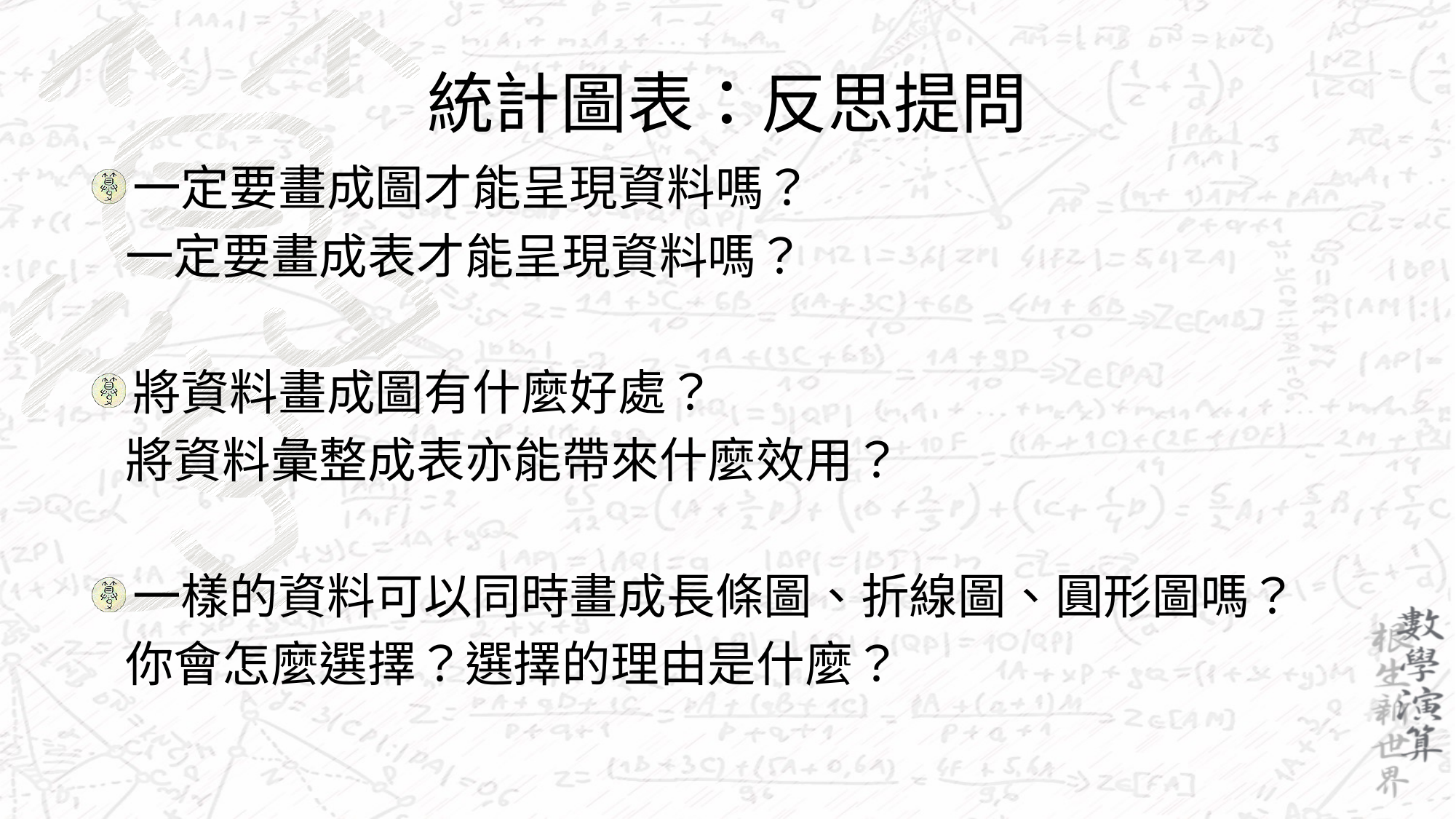

# 統計圖表：反思提問
一定要畫成圖才能呈現資料嗎？
  一定要畫成表才能呈現資料嗎？

將資料畫成圖有什麼好處？
  將資料彙整成表亦能帶來什麼效用？

一樣的資料可以同時畫成長條圖、折線圖、圓形圖嗎？
  你會怎麼選擇？選擇的理由是什麼？